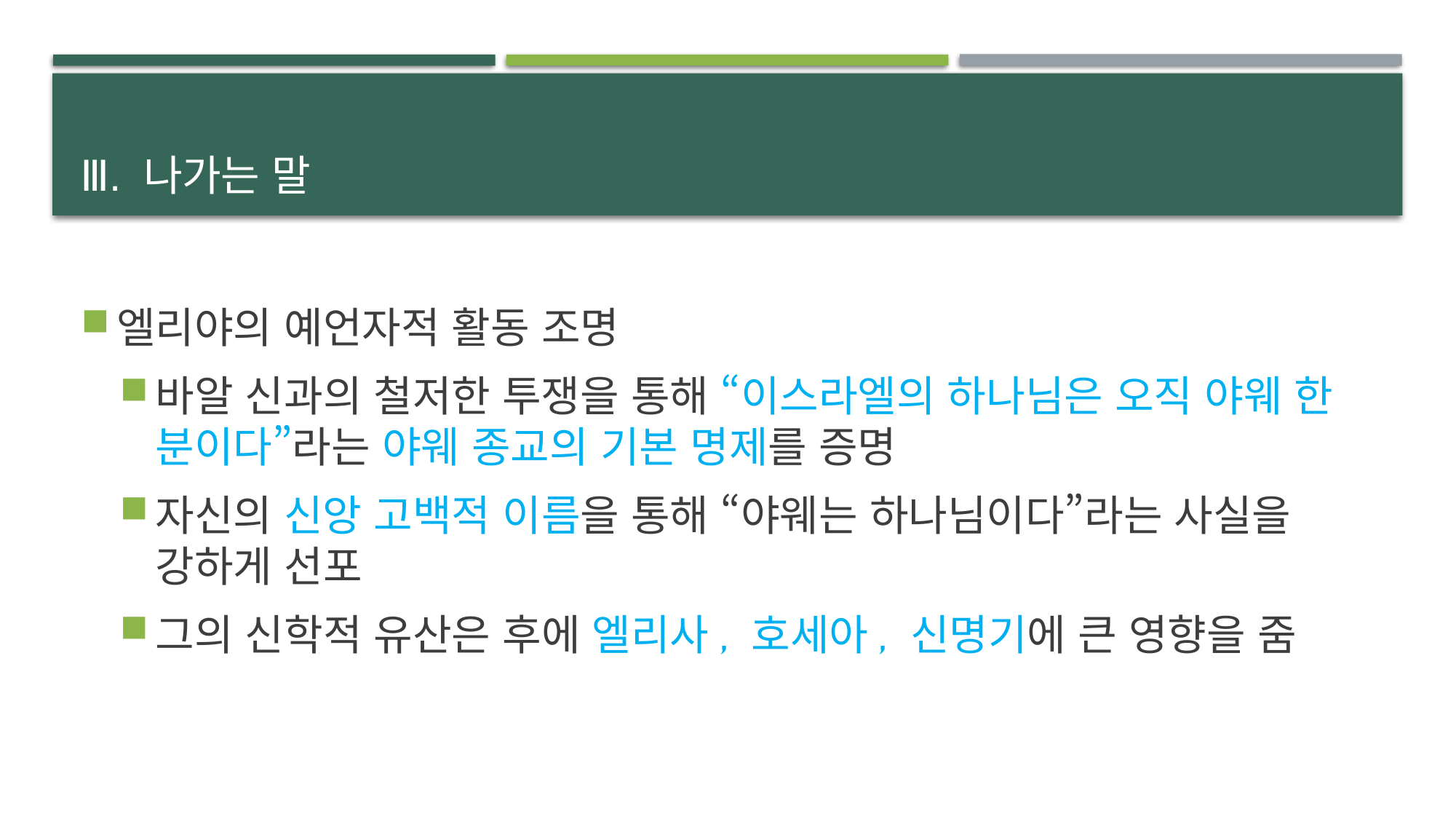

# Ⅲ. 나가는 말
엘리야의 예언자적 활동 조명
바알 신과의 철저한 투쟁을 통해 “이스라엘의 하나님은 오직 야웨 한 분이다”라는 야웨 종교의 기본 명제를 증명
자신의 신앙 고백적 이름을 통해 “야웨는 하나님이다”라는 사실을 강하게 선포
그의 신학적 유산은 후에 엘리사, 호세아, 신명기에 큰 영향을 줌